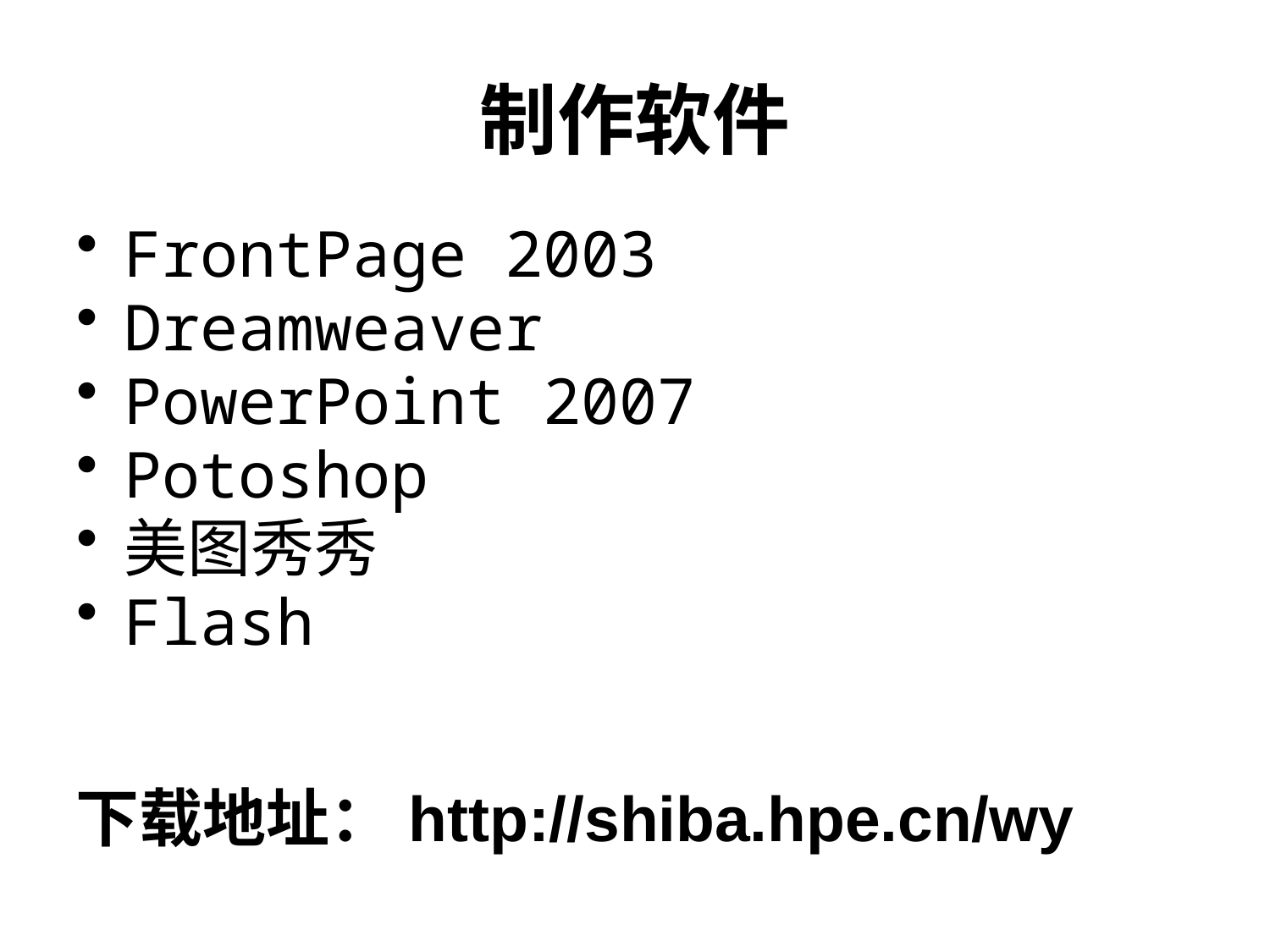

# 制作软件
FrontPage 2003
Dreamweaver
PowerPoint 2007
Potoshop
美图秀秀
Flash

下载地址：http://shiba.hpe.cn/wy